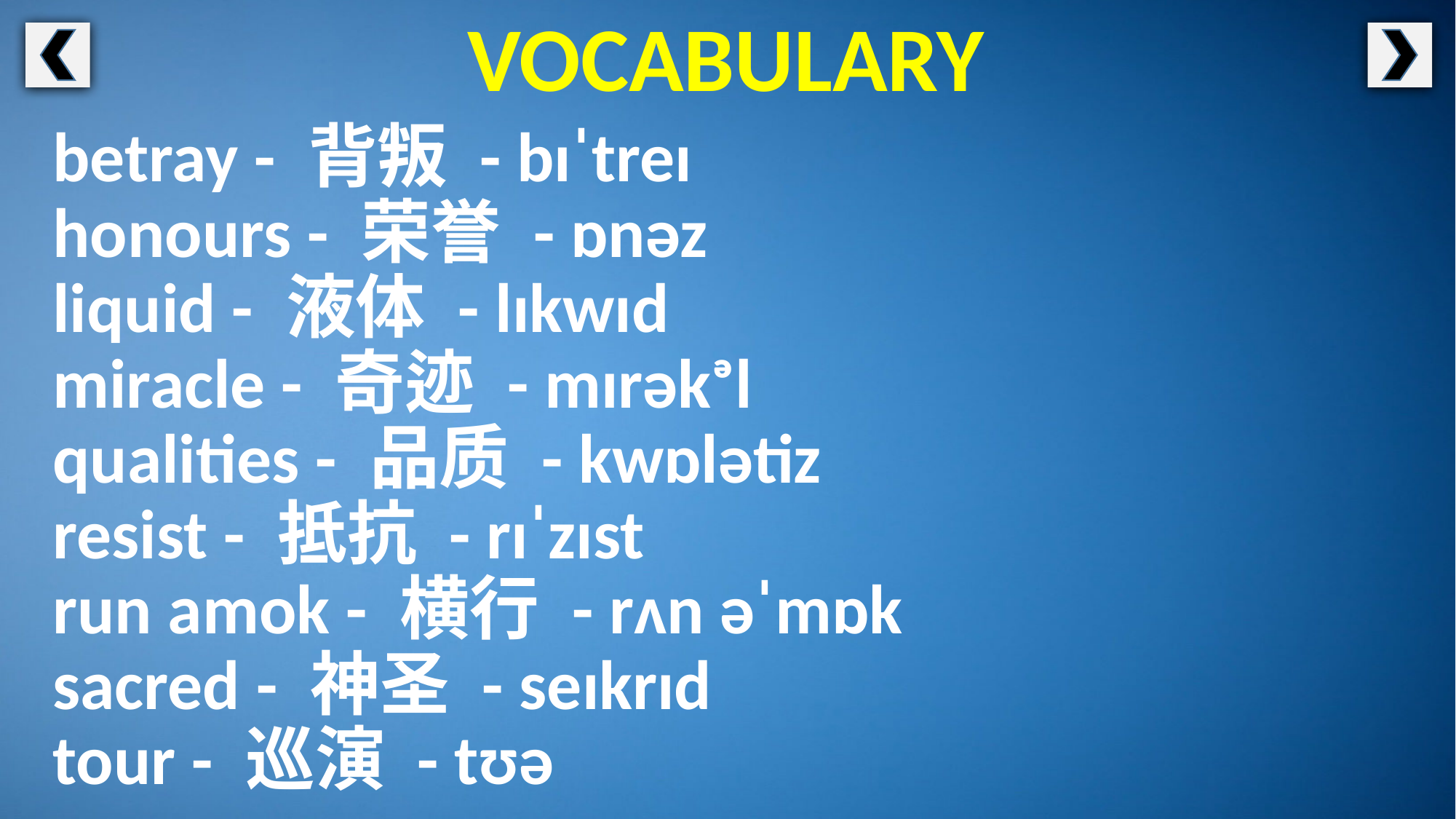

VOCABULARY
betray - 背叛 - bɪˈtreɪ
honours - 荣誉 - ɒnəz
liquid - 液体 - lɪkwɪd
miracle - 奇迹 - mɪrəkᵊl
qualities - 品质 - kwɒlətiz
resist - 抵抗 - rɪˈzɪst
run amok - 横行 - rʌn əˈmɒk
sacred - 神圣 - seɪkrɪd
tour - 巡演 - tʊə